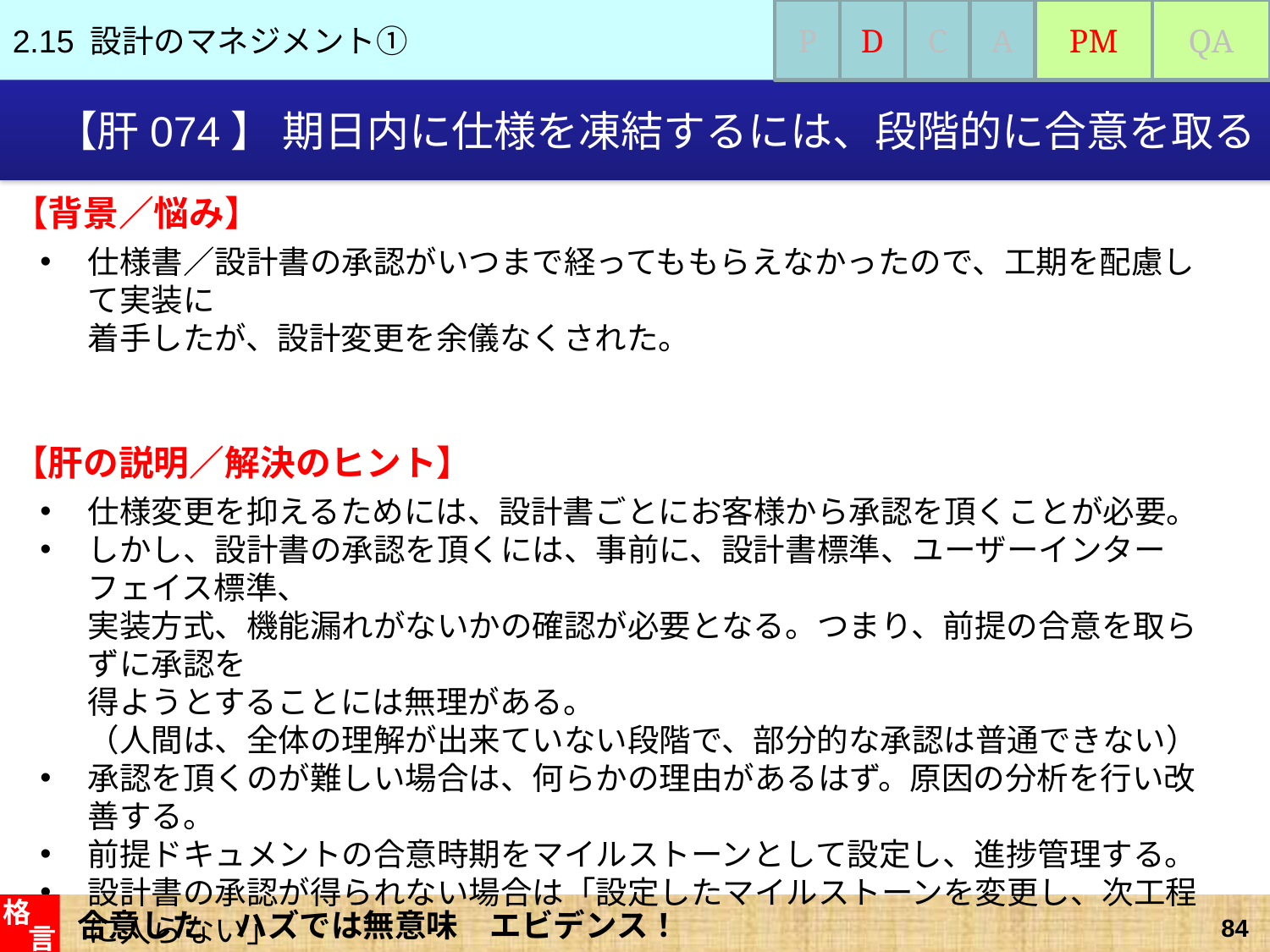

2.15 設計のマネジメント①
P
D
C
A
PM
QA
# 【肝074】 期日内に仕様を凍結するには、段階的に合意を取る
【背景／悩み】
仕様書／設計書の承認がいつまで経ってももらえなかったので、工期を配慮して実装に
着手したが、設計変更を余儀なくされた。
【肝の説明／解決のヒント】
仕様変更を抑えるためには、設計書ごとにお客様から承認を頂くことが必要。
しかし、設計書の承認を頂くには、事前に、設計書標準、ユーザーインターフェイス標準、
実装方式、機能漏れがないかの確認が必要となる。つまり、前提の合意を取らずに承認を
得ようとすることには無理がある。
（人間は、全体の理解が出来ていない段階で、部分的な承認は普通できない）
承認を頂くのが難しい場合は、何らかの理由があるはず。原因の分析を行い改善する。
前提ドキュメントの合意時期をマイルストーンとして設定し、進捗管理する。
設計書の承認が得られない場合は「設定したマイルストーンを変更し、次工程に入らない」
旨の合意を、プロジェクト開始時点で取ることが肝要。
合意した　ハズでは無意味　エビデンス！
格
言
84